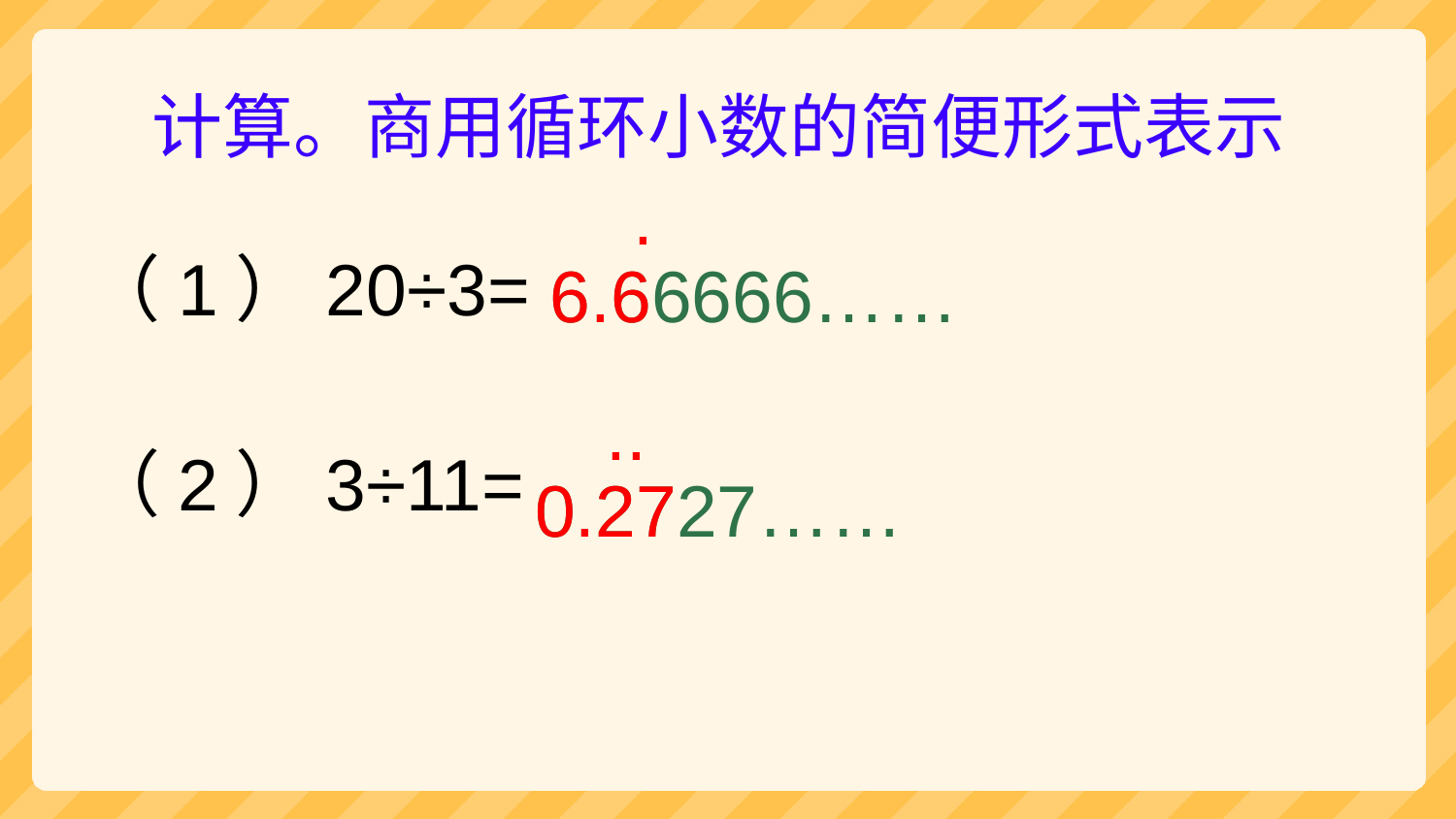

计算。商用循环小数的简便形式表示
.
6.6
（1）20÷3=
6.66666……
 ..
0.27
（2）3÷11=
0.2727……